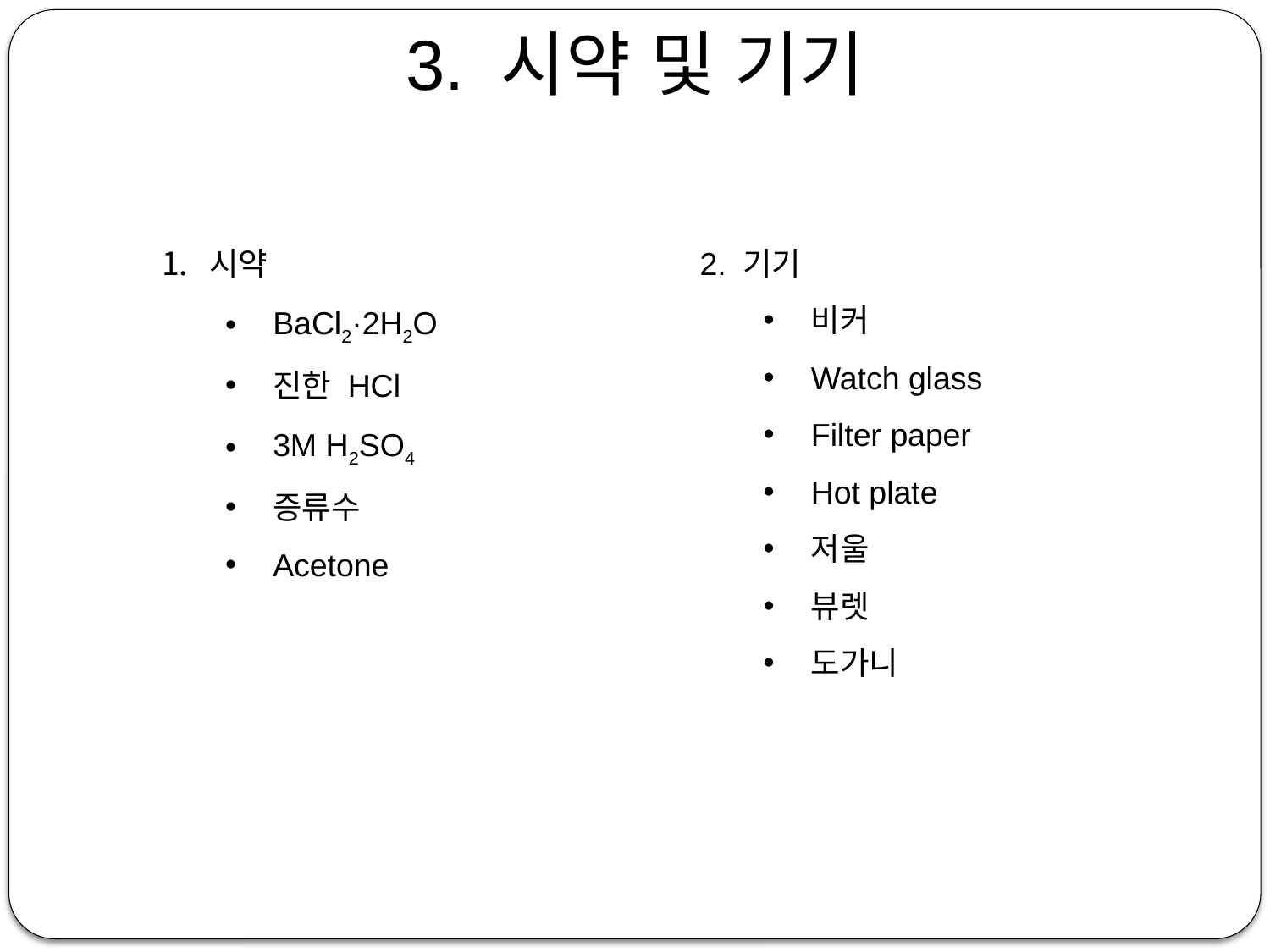

3. 시약 및 기기
시약
BaCl2·2H2O
진한 HCl
3M H2SO4
증류수
Acetone

2. 기기
비커
Watch glass
Filter paper
Hot plate
저울
뷰렛
도가니